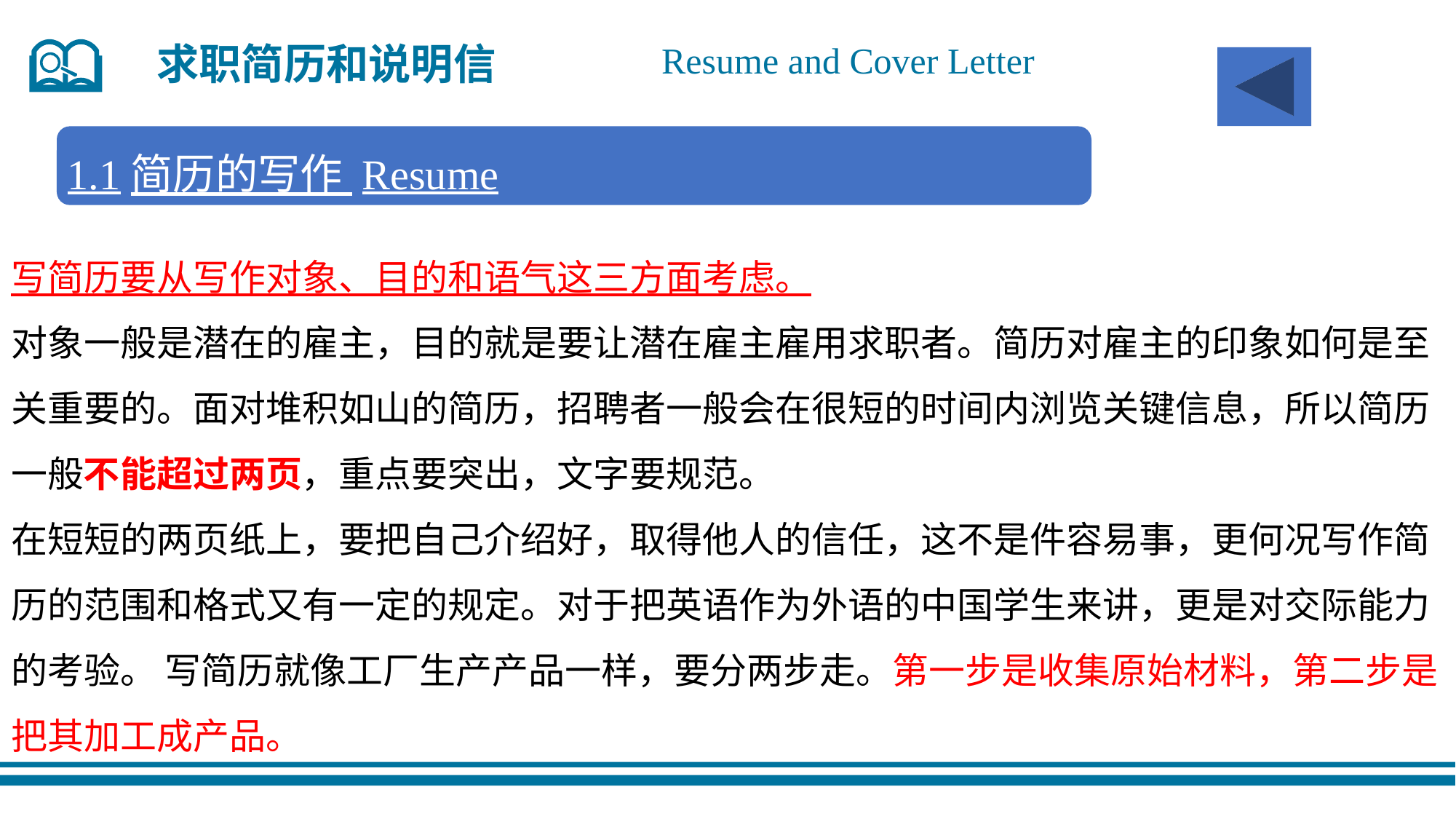

求职简历和说明信
Resume and Cover Letter

1.1简历的写作 Resume
写简历要从写作对象、目的和语气这三方面考虑。
对象一般是潜在的雇主，目的就是要让潜在雇主雇用求职者。简历对雇主的印象如何是至关重要的。面对堆积如山的简历，招聘者一般会在很短的时间内浏览关键信息，所以简历一般不能超过两页，重点要突出，文字要规范。
在短短的两页纸上，要把自己介绍好，取得他人的信任，这不是件容易事，更何况写作简历的范围和格式又有一定的规定。对于把英语作为外语的中国学生来讲，更是对交际能力的考验。 写简历就像工厂生产产品一样，要分两步走。第一步是收集原始材料，第二步是把其加工成产品。